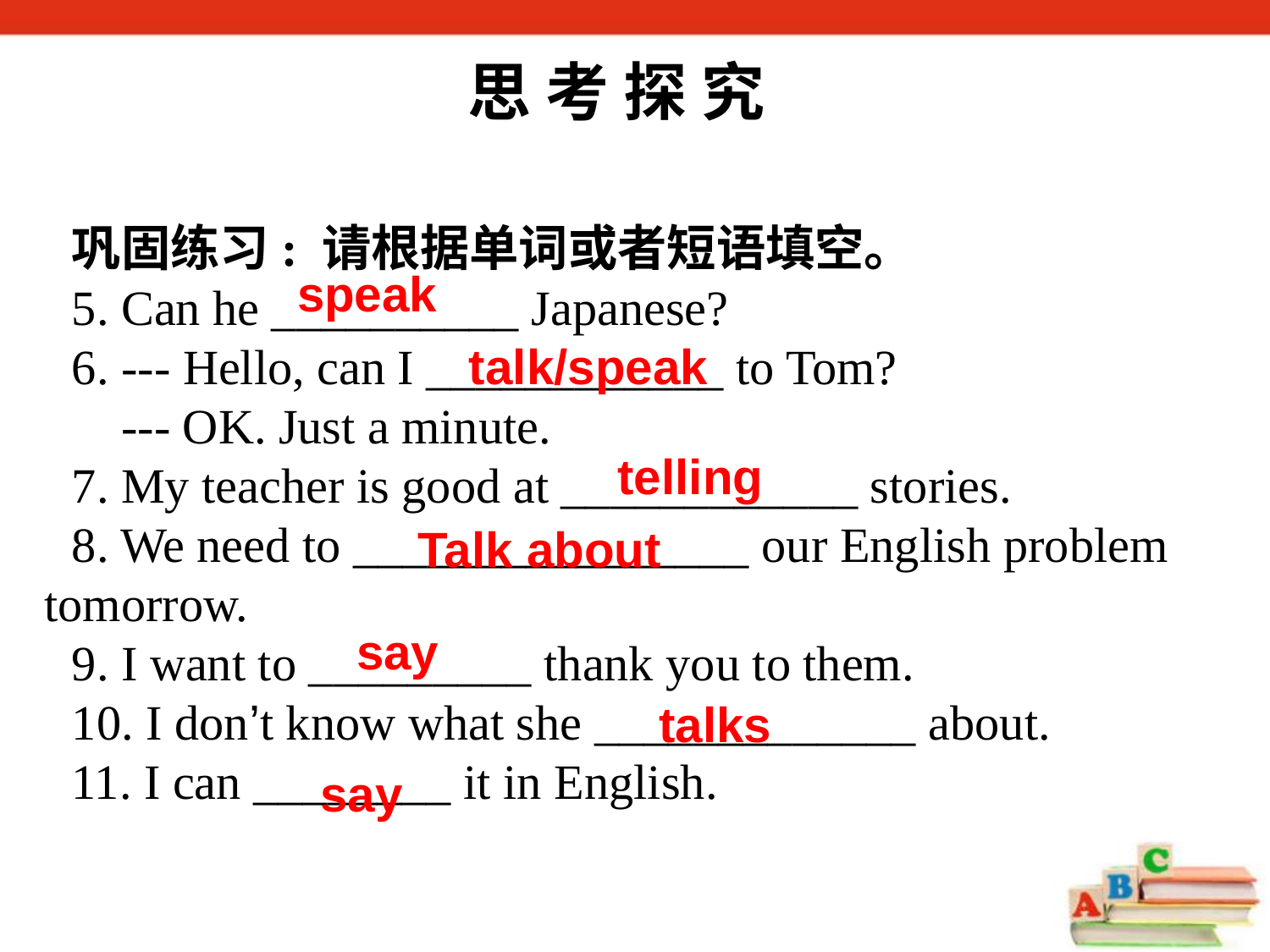

思 考 探 究
巩固练习: 请根据单词或者短语填空。
5. Can he __________ Japanese?
6. --- Hello, can I ____________ to Tom?
    --- OK. Just a minute.
7. My teacher is good at ____________ stories.
8. We need to ________________ our English problem tomorrow.
9. I want to _________ thank you to them.
10. I don’t know what she _____________ about.
11. I can ________ it in English.
speak
talk/speak
telling
Talk about
say
talks
say